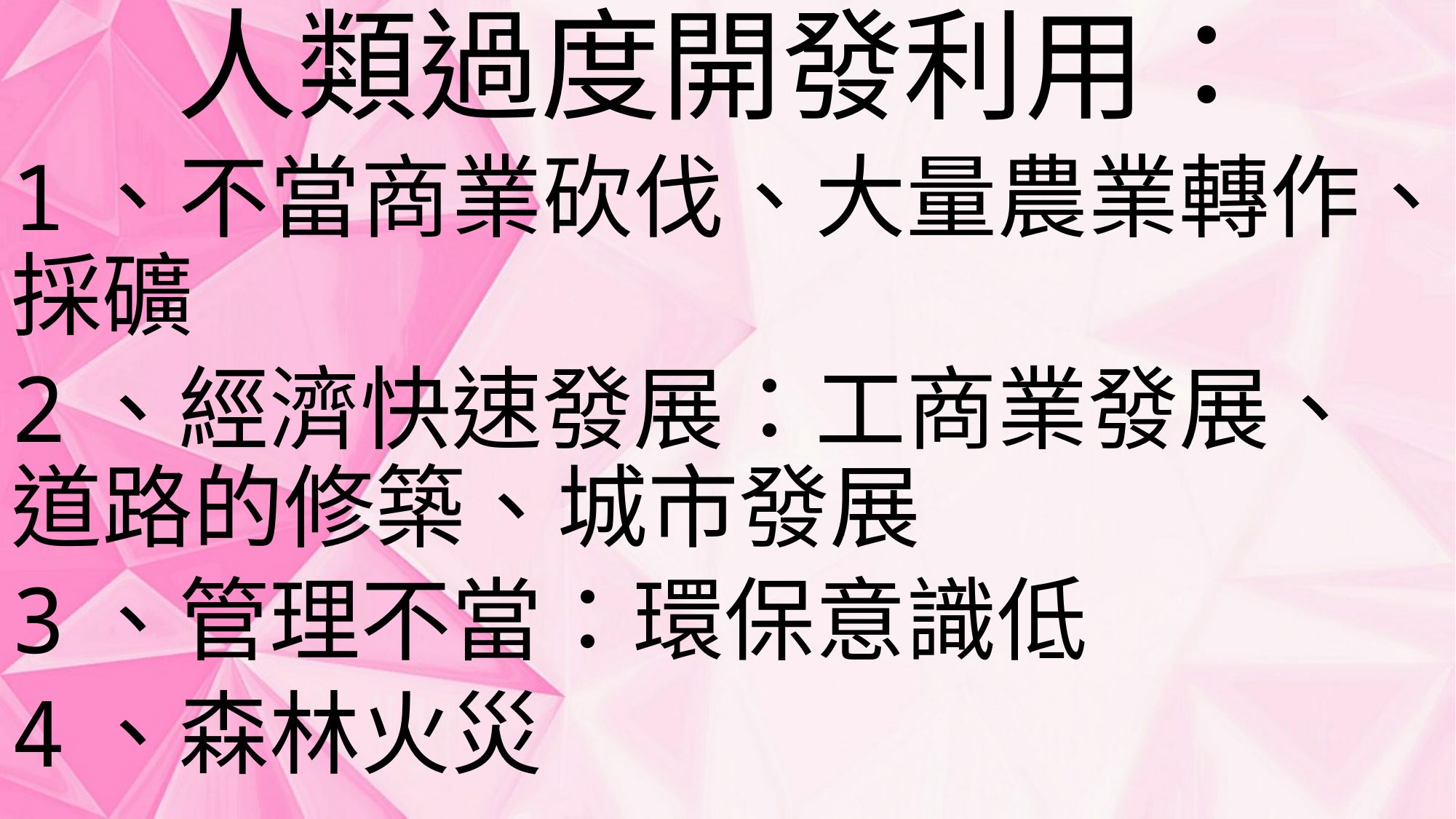

人類過度開發利用：
1、不當商業砍伐、大量農業轉作、採礦
2、經濟快速發展：工商業發展、道路的修築、城市發展
3、管理不當：環保意識低
4、森林火災